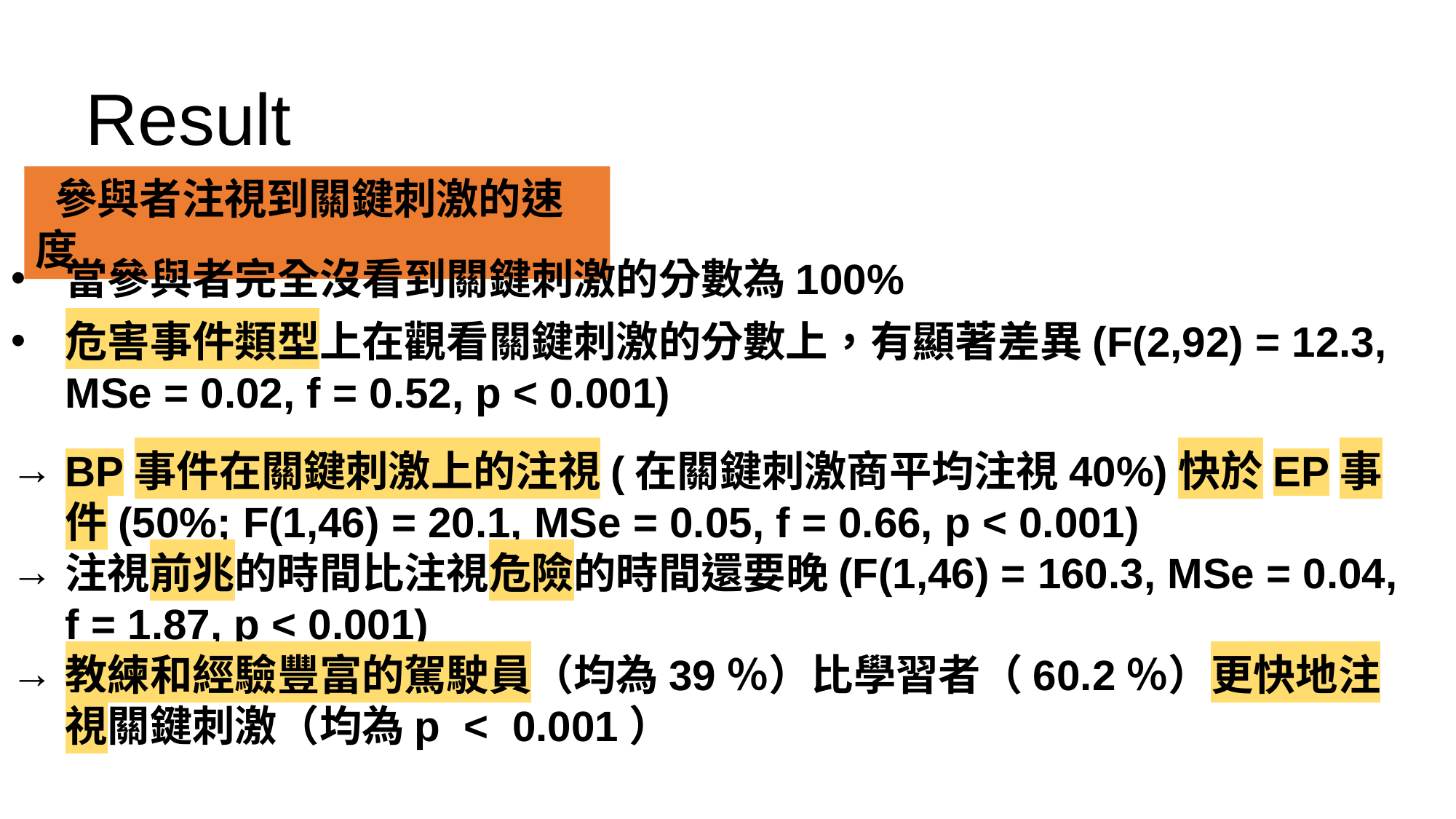

Result
 參與者注視到關鍵刺激的速度
當參與者完全沒看到關鍵刺激的分數為100%
危害事件類型上在觀看關鍵刺激的分數上，有顯著差異(F(2,92) = 12.3, MSe = 0.02, f = 0.52, p < 0.001)
BP事件在關鍵刺激上的注視(在關鍵刺激商平均注視40%)快於EP事件(50%; F(1,46) = 20.1, MSe = 0.05, f = 0.66, p < 0.001)
注視前兆的時間比注視危險的時間還要晚(F(1,46) = 160.3, MSe = 0.04, f = 1.87, p < 0.001)
教練和經驗豐富的駕駛員（均為39％）比學習者（60.2％）更快地注視關鍵刺激（均為p  <  0.001）